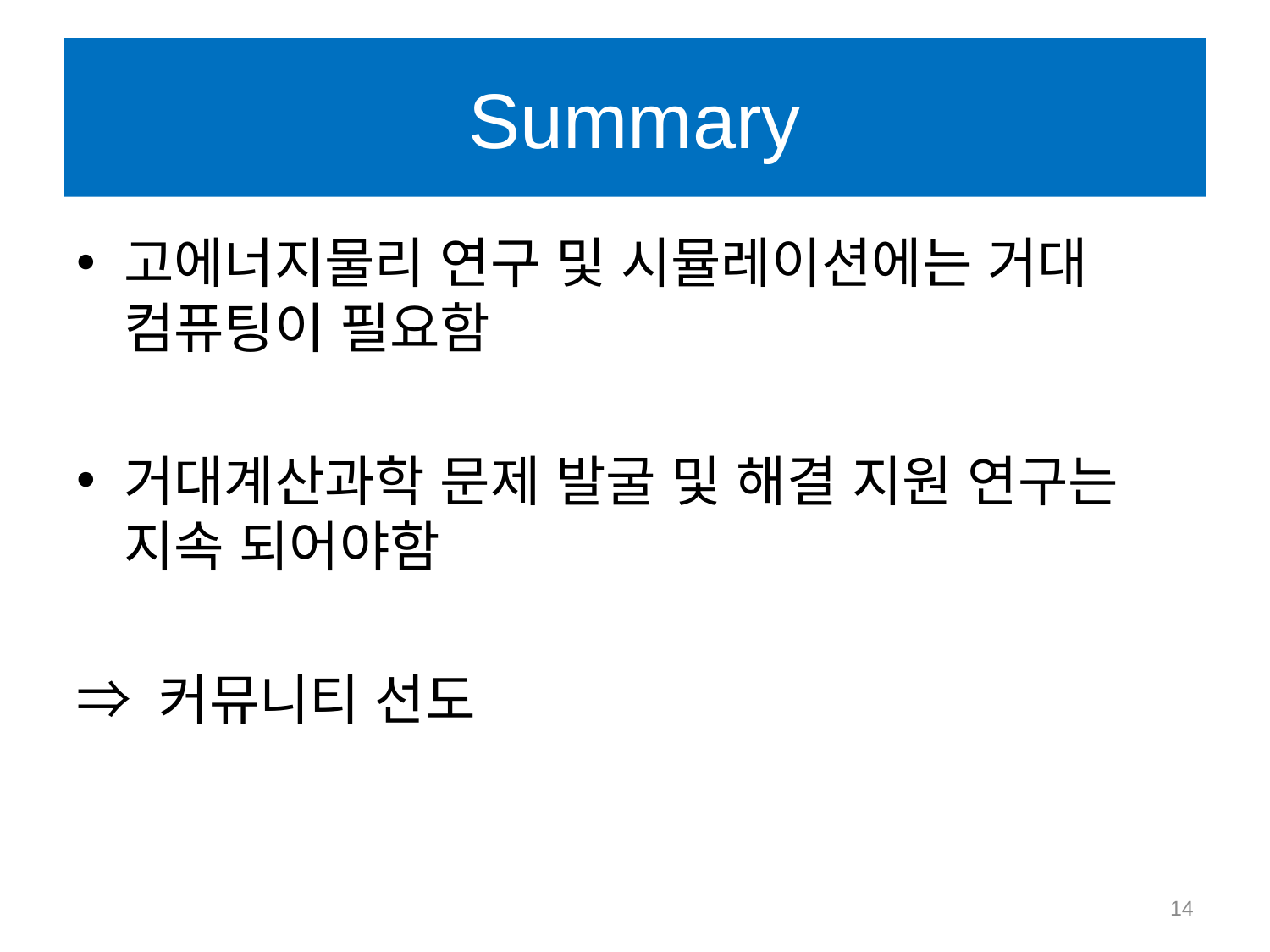

# Summary
고에너지물리 연구 및 시뮬레이션에는 거대 컴퓨팅이 필요함

거대계산과학 문제 발굴 및 해결 지원 연구는 지속 되어야함

⇒ 커뮤니티 선도
14